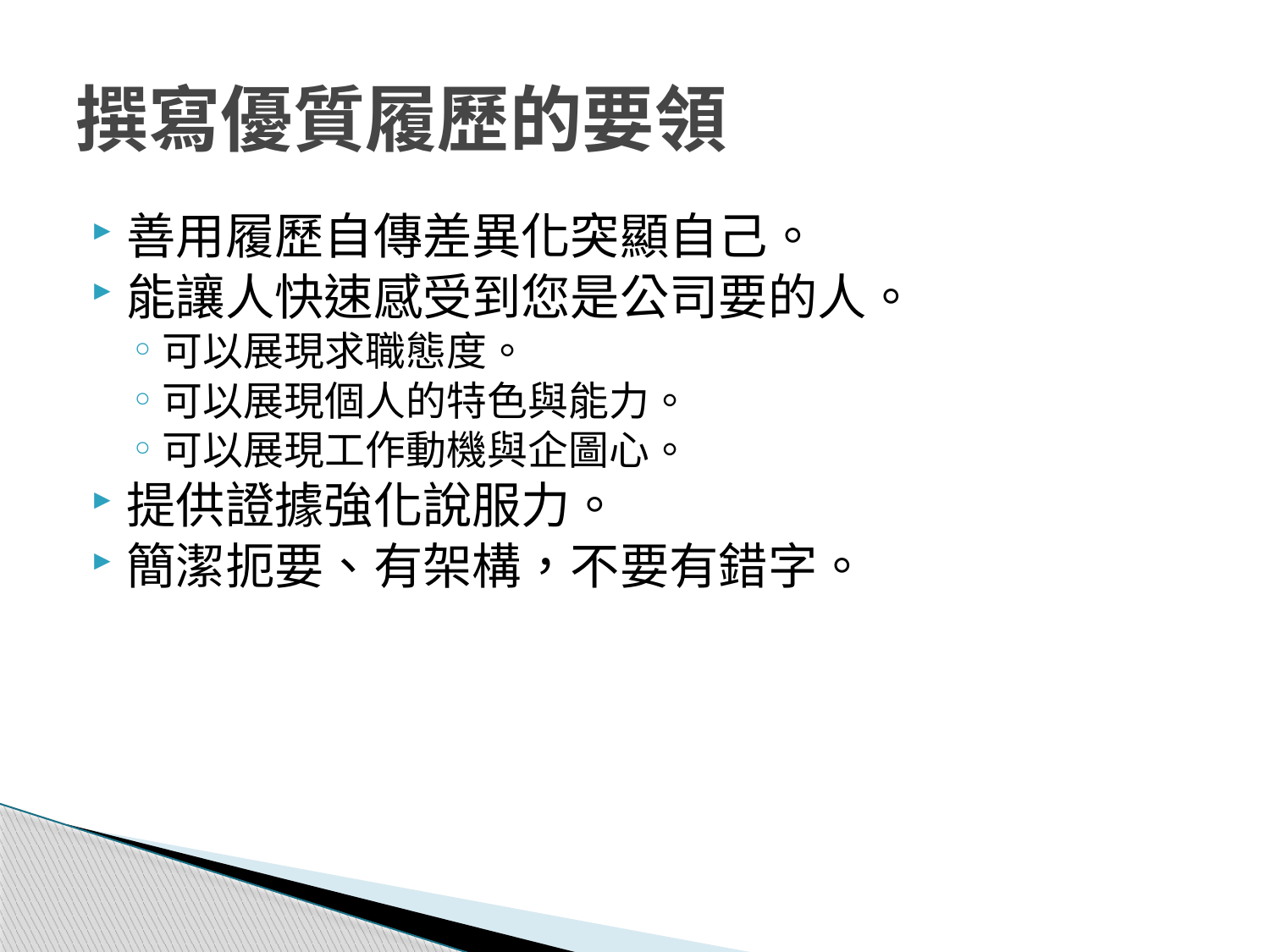

# 撰寫優質履歷的要領
善用履歷自傳差異化突顯自己。
能讓人快速感受到您是公司要的人。
可以展現求職態度。
可以展現個人的特色與能力。
可以展現工作動機與企圖心。
提供證據強化說服力。
簡潔扼要、有架構，不要有錯字。